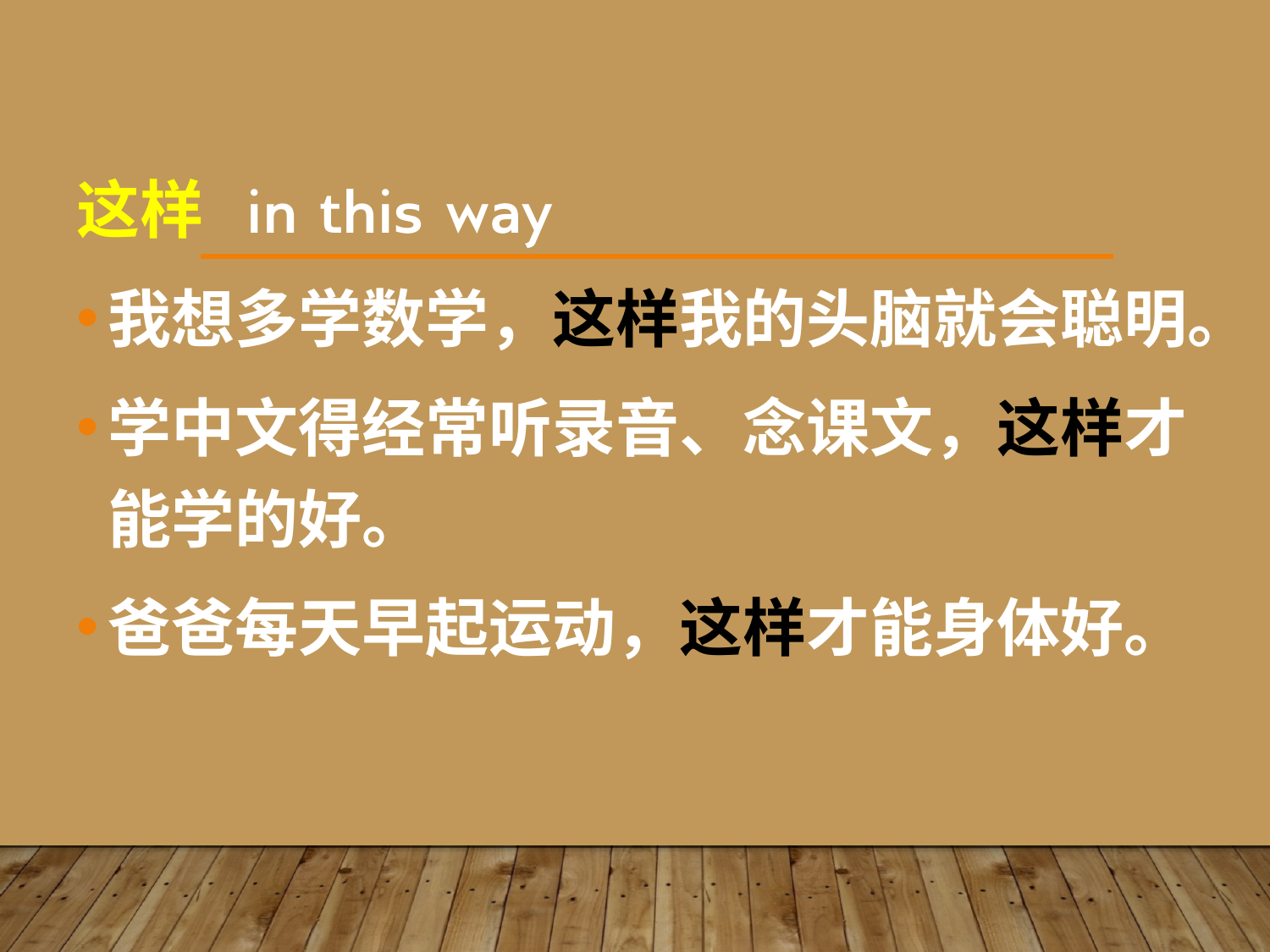

这样  in this way
我想多学数学，这样我的头脑就会聪明。
学中文得经常听录音、念课文，这样才能学的好。
爸爸每天早起运动，这样才能身体好。